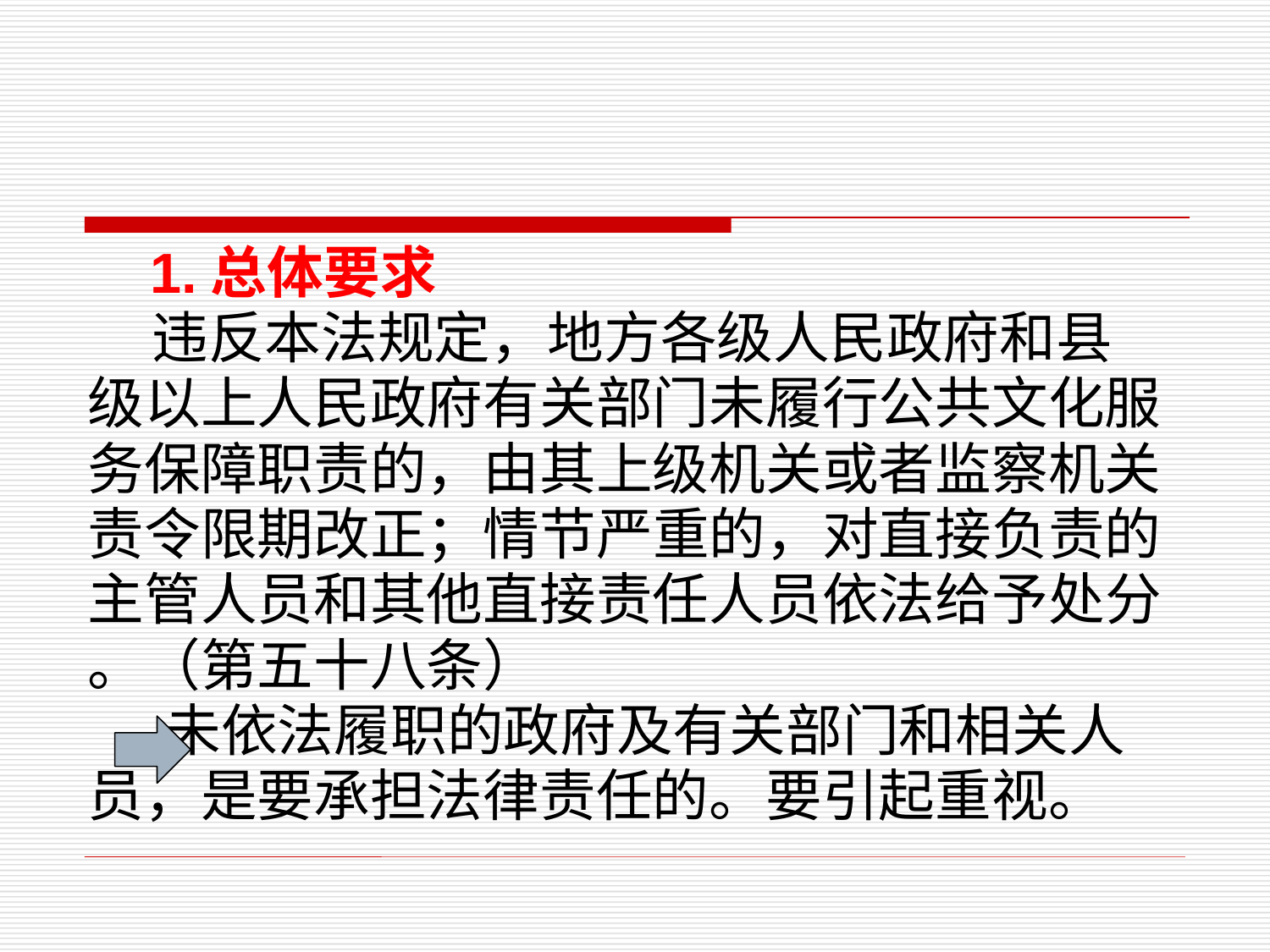

1.总体要求
    违反本法规定，地方各级人民政府和县
级以上人民政府有关部门未履行公共文化服
务保障职责的，由其上级机关或者监察机关
责令限期改正；情节严重的，对直接负责的
主管人员和其他直接责任人员依法给予处分
。（第五十八条）
     未依法履职的政府及有关部门和相关人
员，是要承担法律责任的。要引起重视。